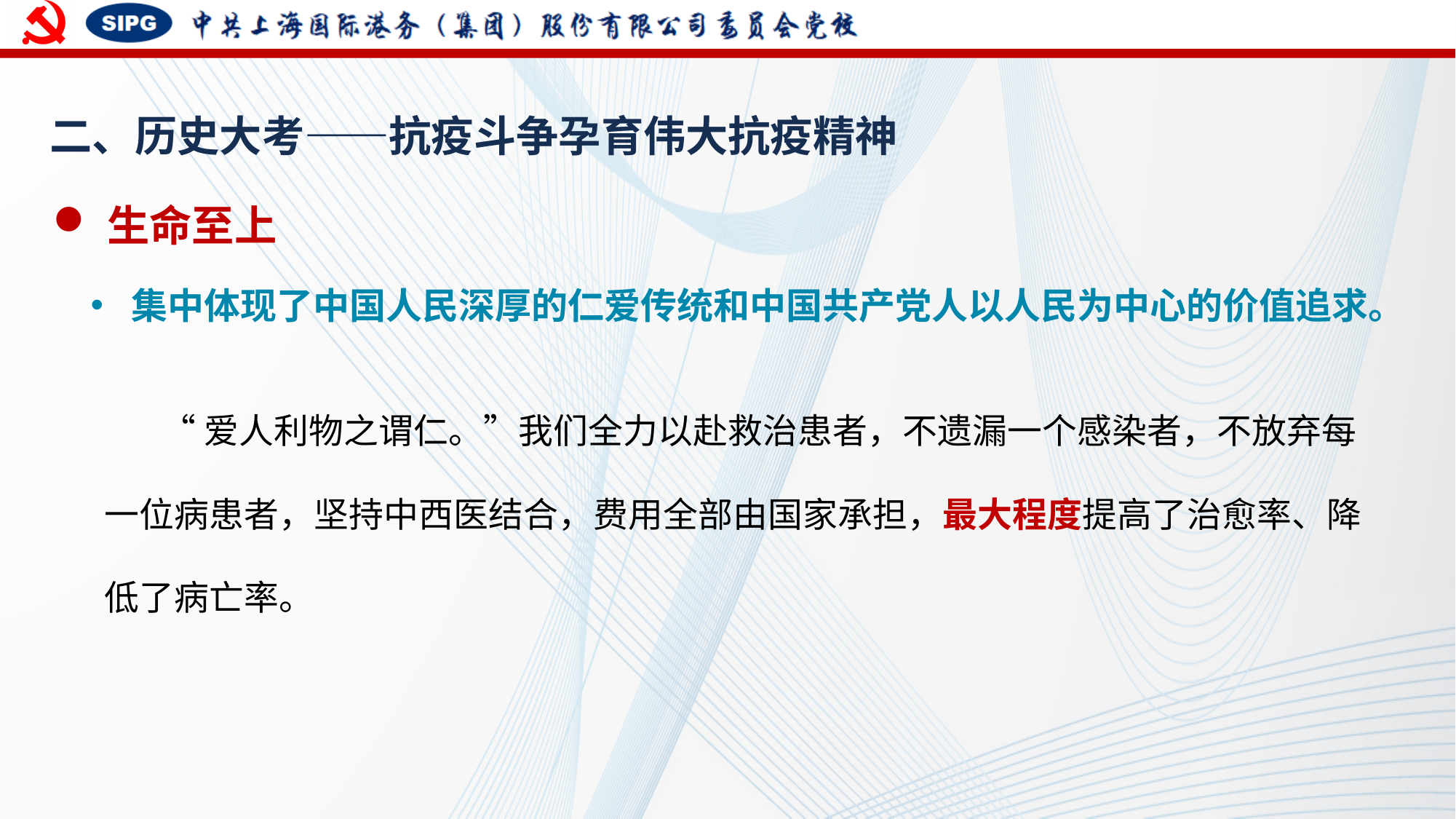

二、历史大考——抗疫斗争孕育伟大抗疫精神
生命至上
集中体现了中国人民深厚的仁爱传统和中国共产党人以人民为中心的价值追求。
 “爱人利物之谓仁。”我们全力以赴救治患者，不遗漏一个感染者，不放弃每一位病患者，坚持中西医结合，费用全部由国家承担，最大程度提高了治愈率、降低了病亡率。